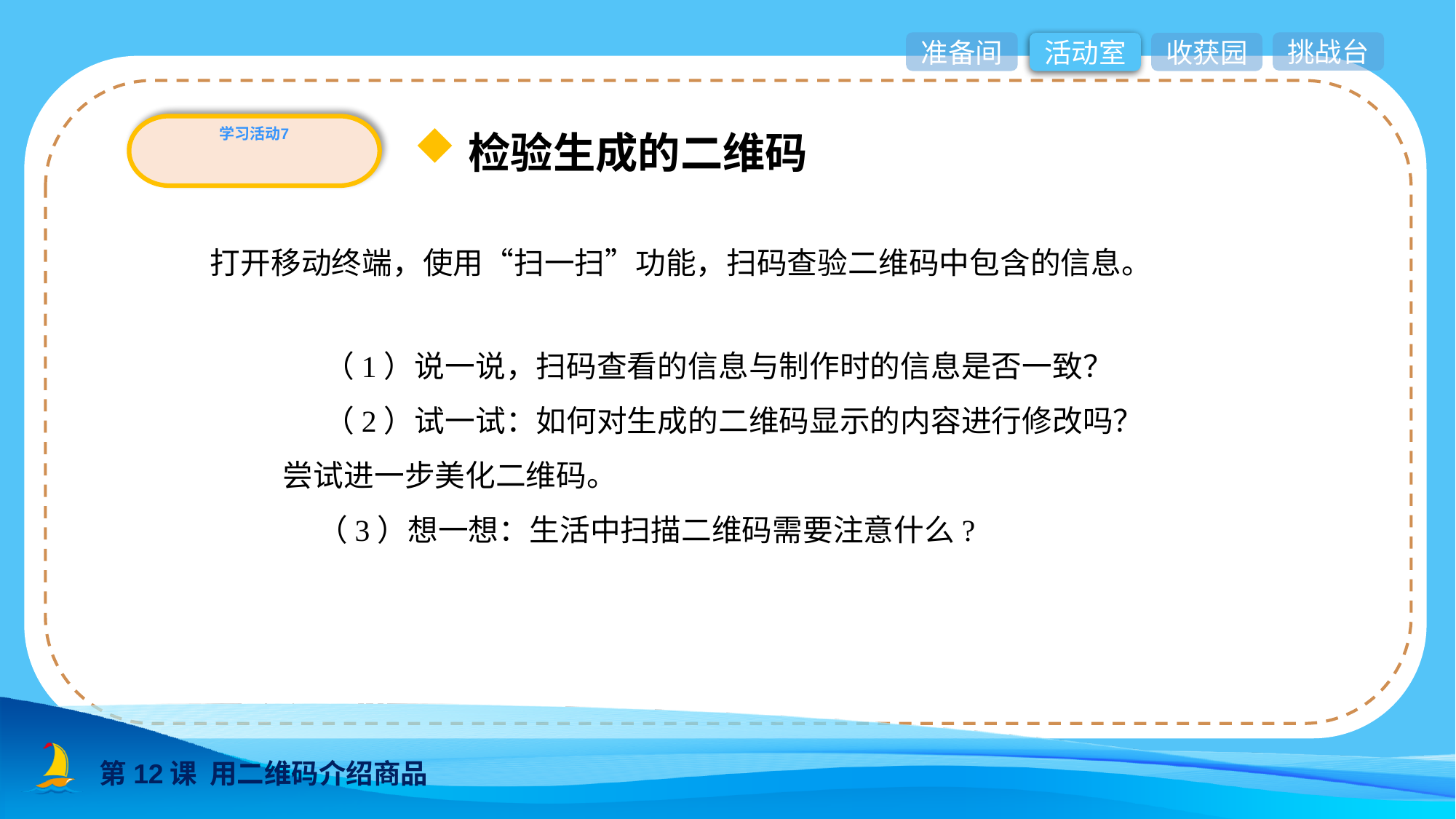

准备间
挑战台
活动室
收获园

学习活动7
检验生成的二维码
打开移动终端，使用“扫一扫”功能，扫码查验二维码中包含的信息。
     （1）说一说，扫码查看的信息与制作时的信息是否一致？
     （2）试一试：如何对生成的二维码显示的内容进行修改吗？尝试进一步美化二维码。
    （3）想一想：生活中扫描二维码需要注意什么?